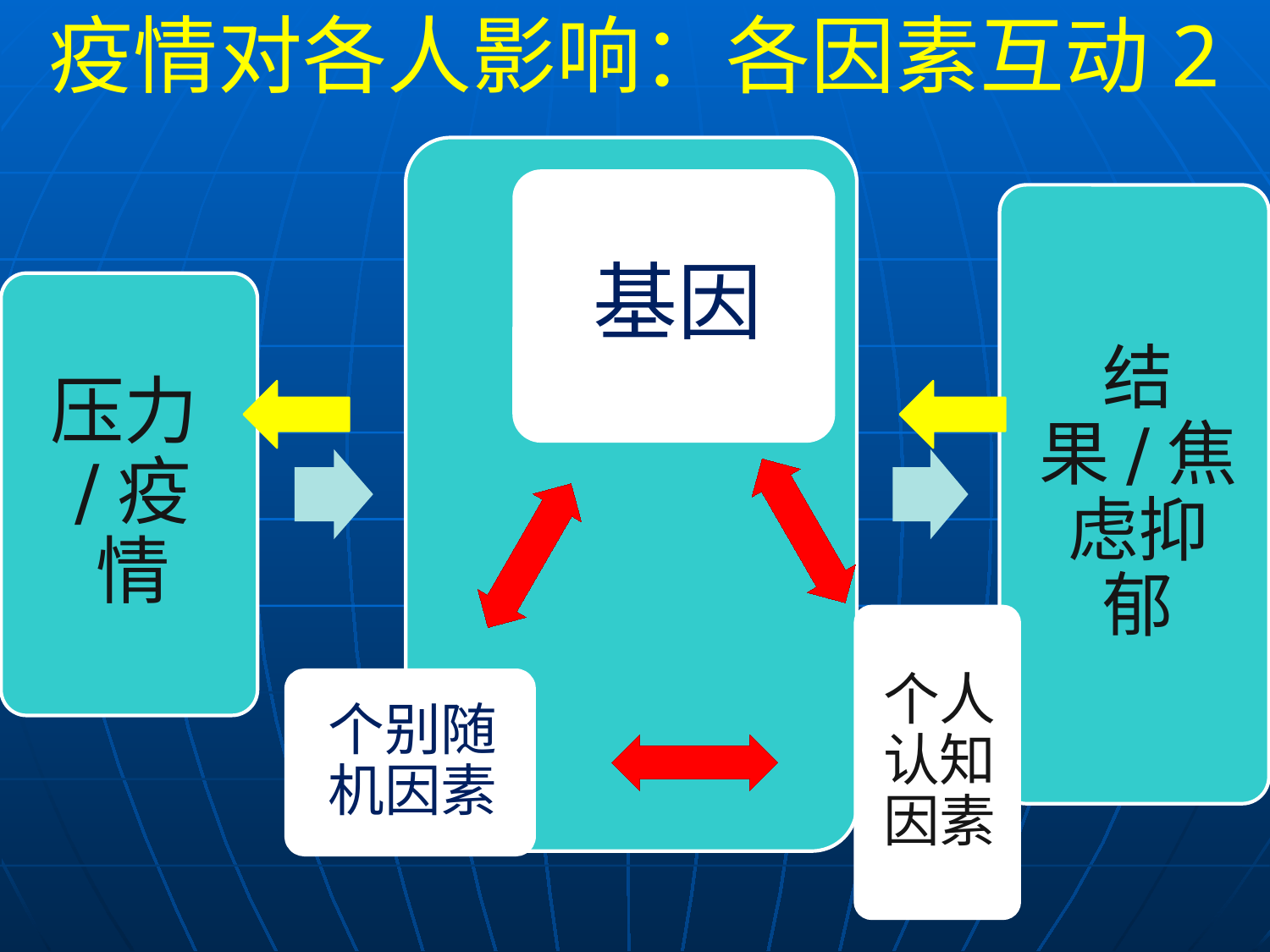

疫情对各人影响：各因素互动2
压力/疫情

结果/焦虑抑郁
基因

个人认知因素

个别随机因素